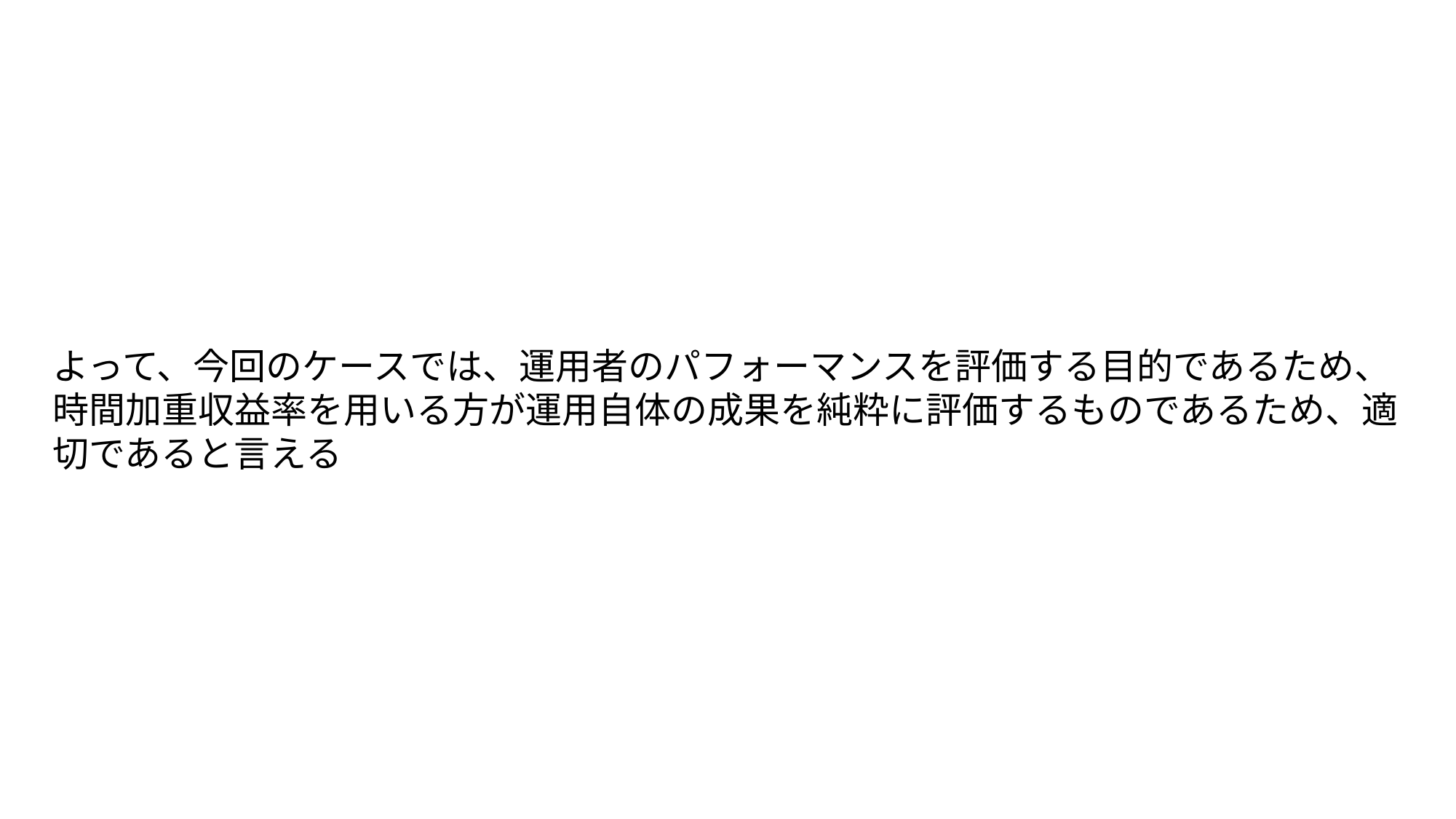

よって、今回のケースでは、運用者のパフォーマンスを評価する目的であるため、時間加重収益率を用いる方が運用自体の成果を純粋に評価するものであるため、適切であると言える